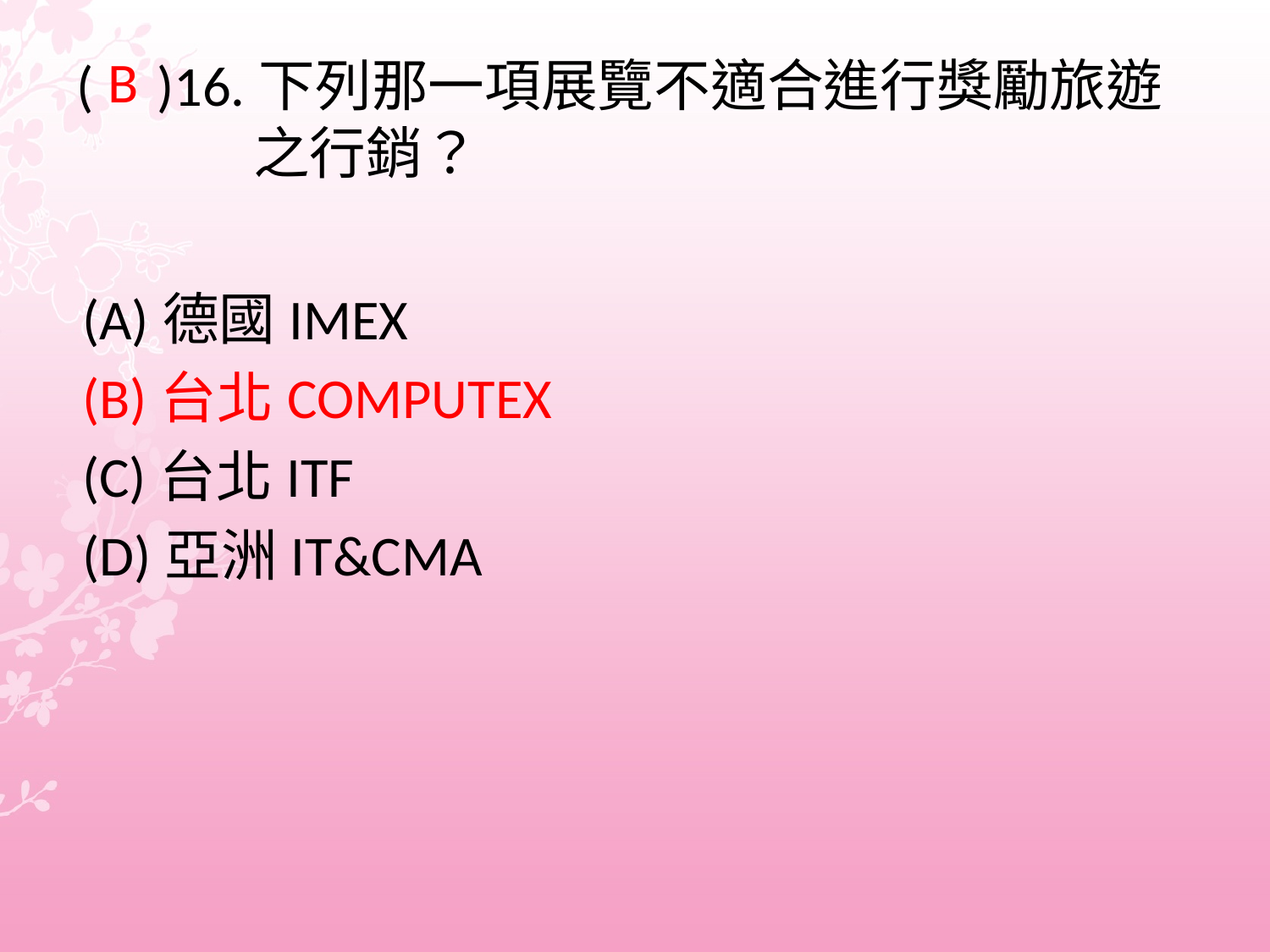

# (     )16.下列那一項展覽不適合進行獎勵旅遊 之行銷？
  B

(A)德國IMEX
(B)台北COMPUTEX
(C)台北ITF
(D)亞洲IT&CMA